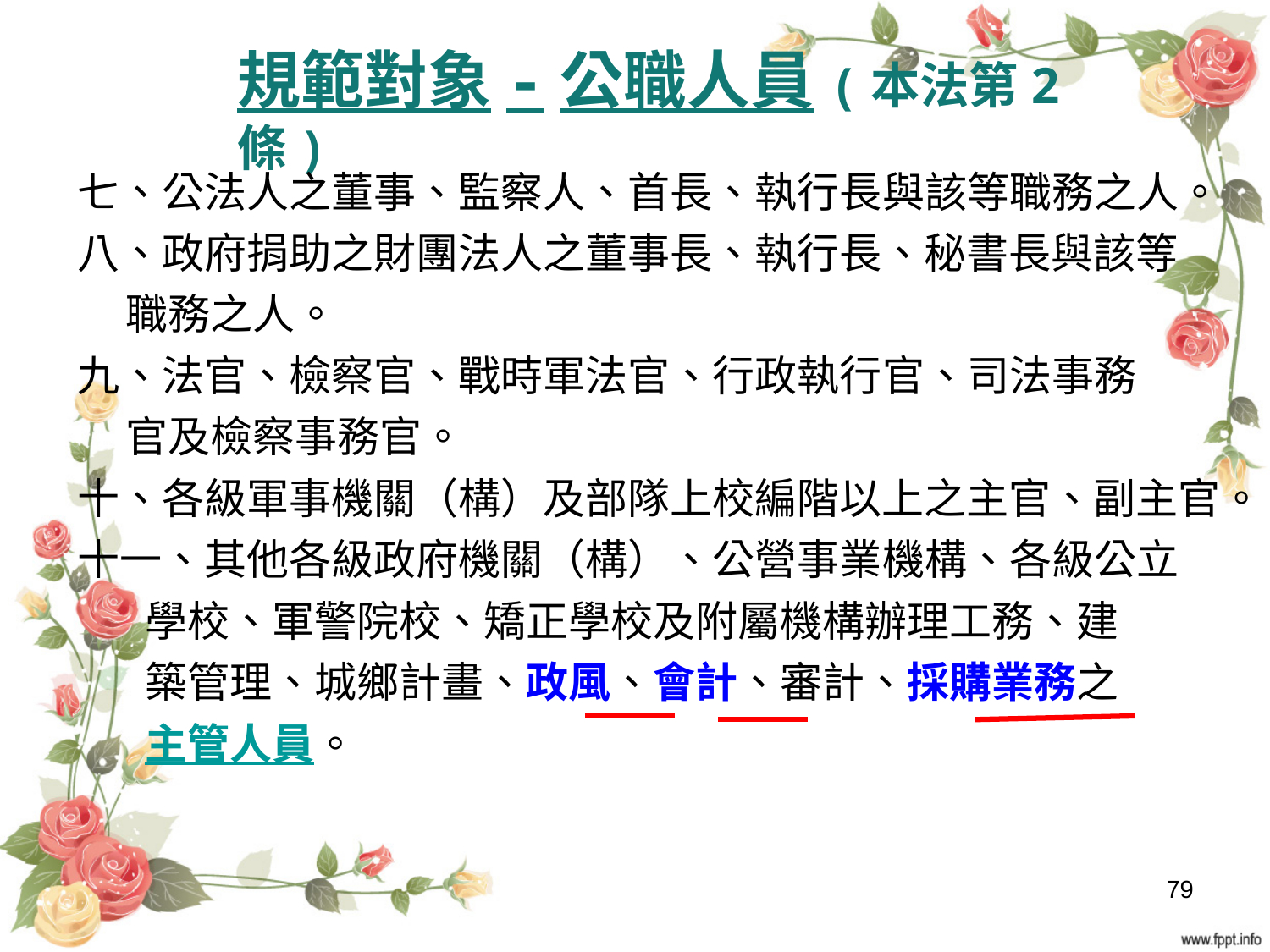

#
規範對象-公職人員(本法第2條)
七、公法人之董事、監察人、首長、執行長與該等職務之人。
八、政府捐助之財團法人之董事長、執行長、秘書長與該等
    職務之人。
九、法官、檢察官、戰時軍法官、行政執行官、司法事務
    官及檢察事務官。
十、各級軍事機關（構）及部隊上校編階以上之主官、副主官。
十一、其他各級政府機關（構）、公營事業機構、各級公立
      學校、軍警院校、矯正學校及附屬機構辦理工務、建
      築管理、城鄉計畫、政風、會計、審計、採購業務之
      主管人員。

79